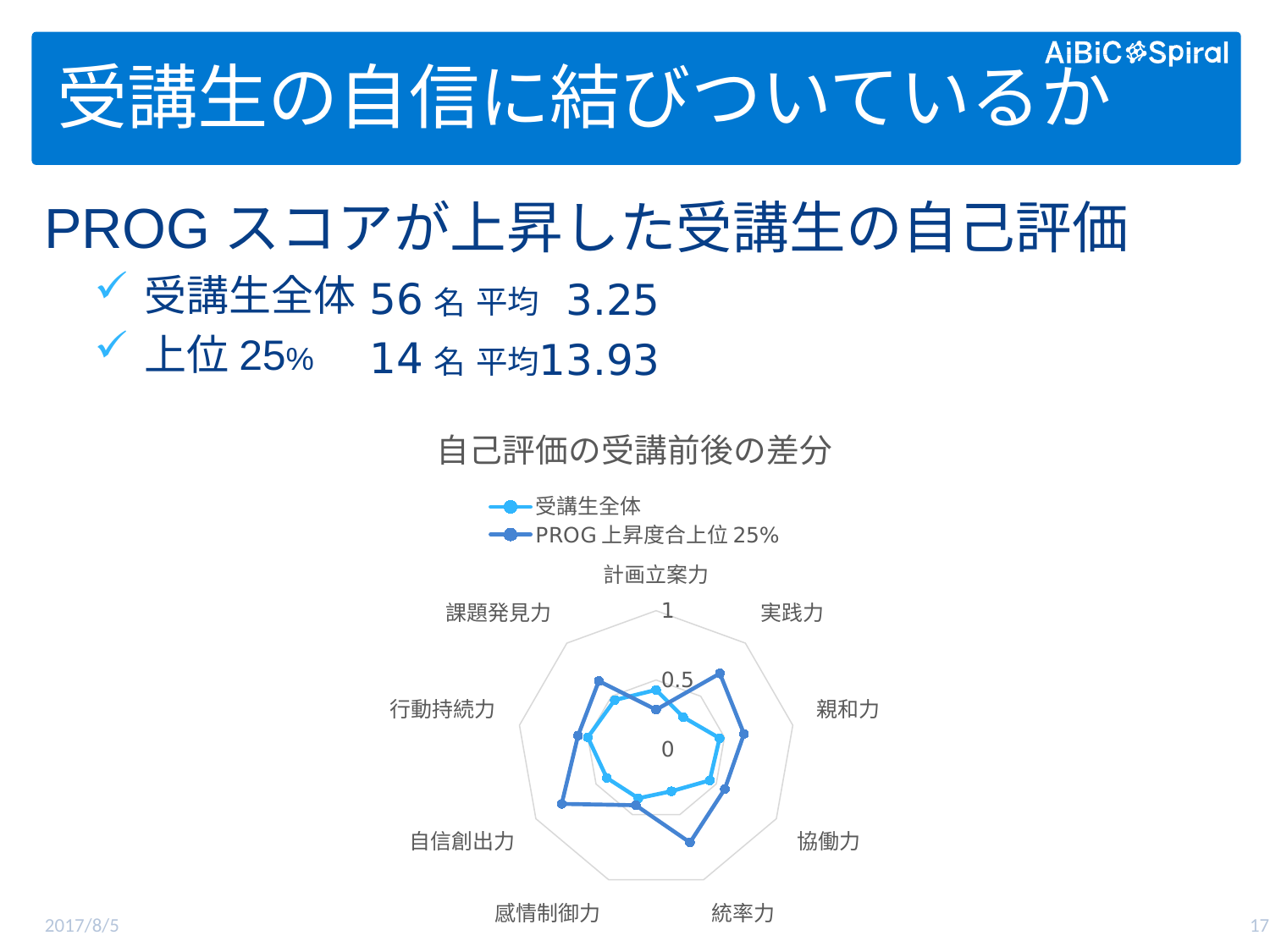

# 受講生の自信に結びついているか
PROGスコアが上昇した受講生の自己評価
受講生全体
上位25%
56名
3.25
平均
14名
13.93
平均

### Chart: 自己評価の受講前後の差分

| Category | 受講生全体 | PROG上昇度合上位25% |
|---|---|---|
| 計画立案力 | 0.42857142857142855 | 0.2857142857142857 |
| 実践力 | 0.30357142857142855 | 0.7142857142857143 |
| 親和力 | 0.4642857142857143 | 0.6428571428571429 |
| 協働力 | 0.44642857142857145 | 0.5714285714285714 |
| 統率力 | 0.32142857142857145 | 0.7142857142857143 |
| 感情制御力 | 0.375 | 0.42857142857142855 |
| 自信創出力 | 0.4107142857142857 | 0.7857142857142857 |
| 行動持続力 | 0.5 | 0.5714285714285714 |
| 課題発見力 | 0.4642857142857143 | 0.6428571428571429 |